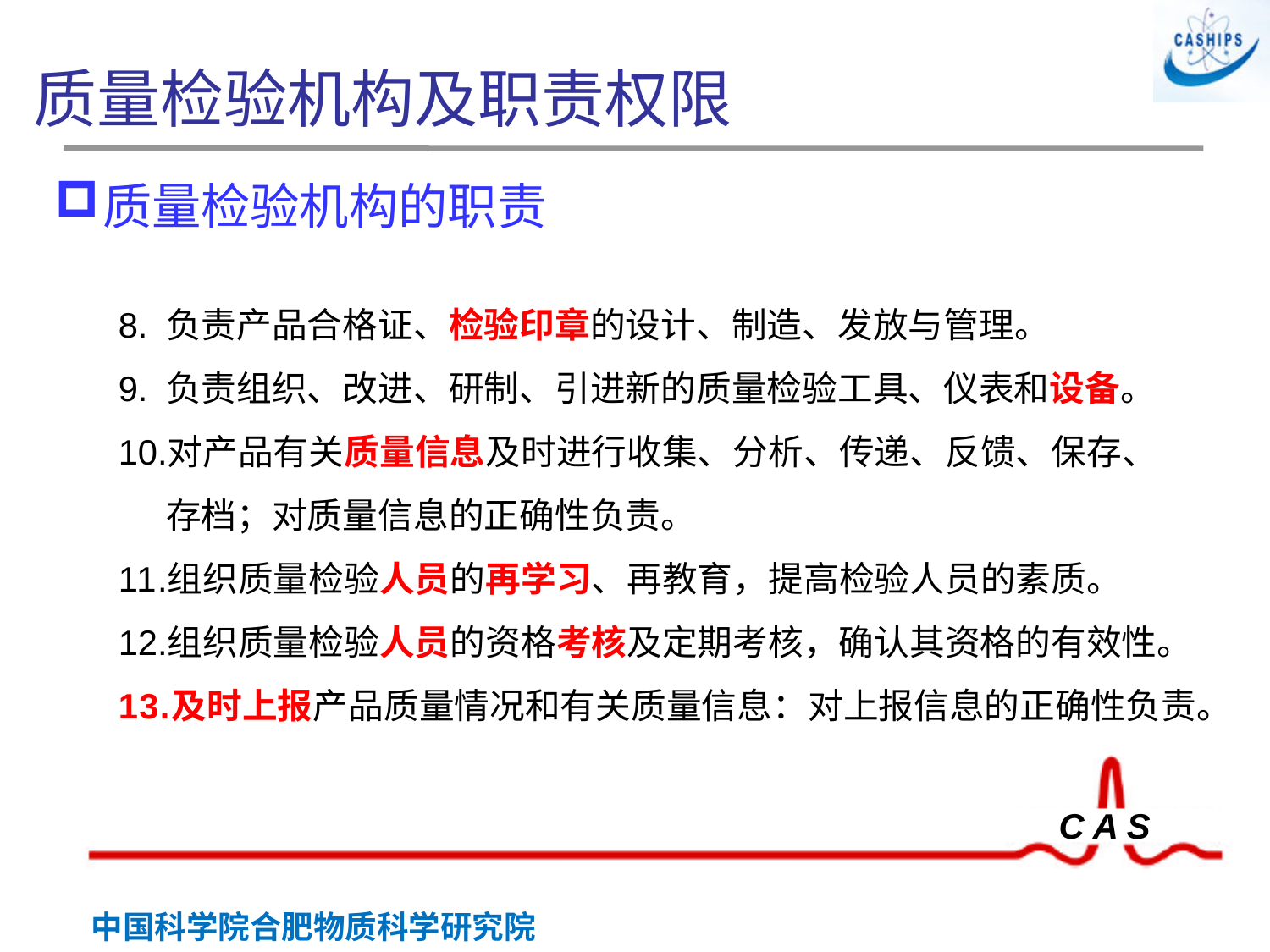

# 质量检验机构及职责权限
质量检验机构的职责

负责产品合格证、检验印章的设计、制造、发放与管理。
负责组织、改进、研制、引进新的质量检验工具、仪表和设备。
对产品有关质量信息及时进行收集、分析、传递、反馈、保存、       存档；对质量信息的正确性负责。
组织质量检验人员的再学习、再教育，提高检验人员的素质。
组织质量检验人员的资格考核及定期考核，确认其资格的有效性。
及时上报产品质量情况和有关质量信息：对上报信息的正确性负责。